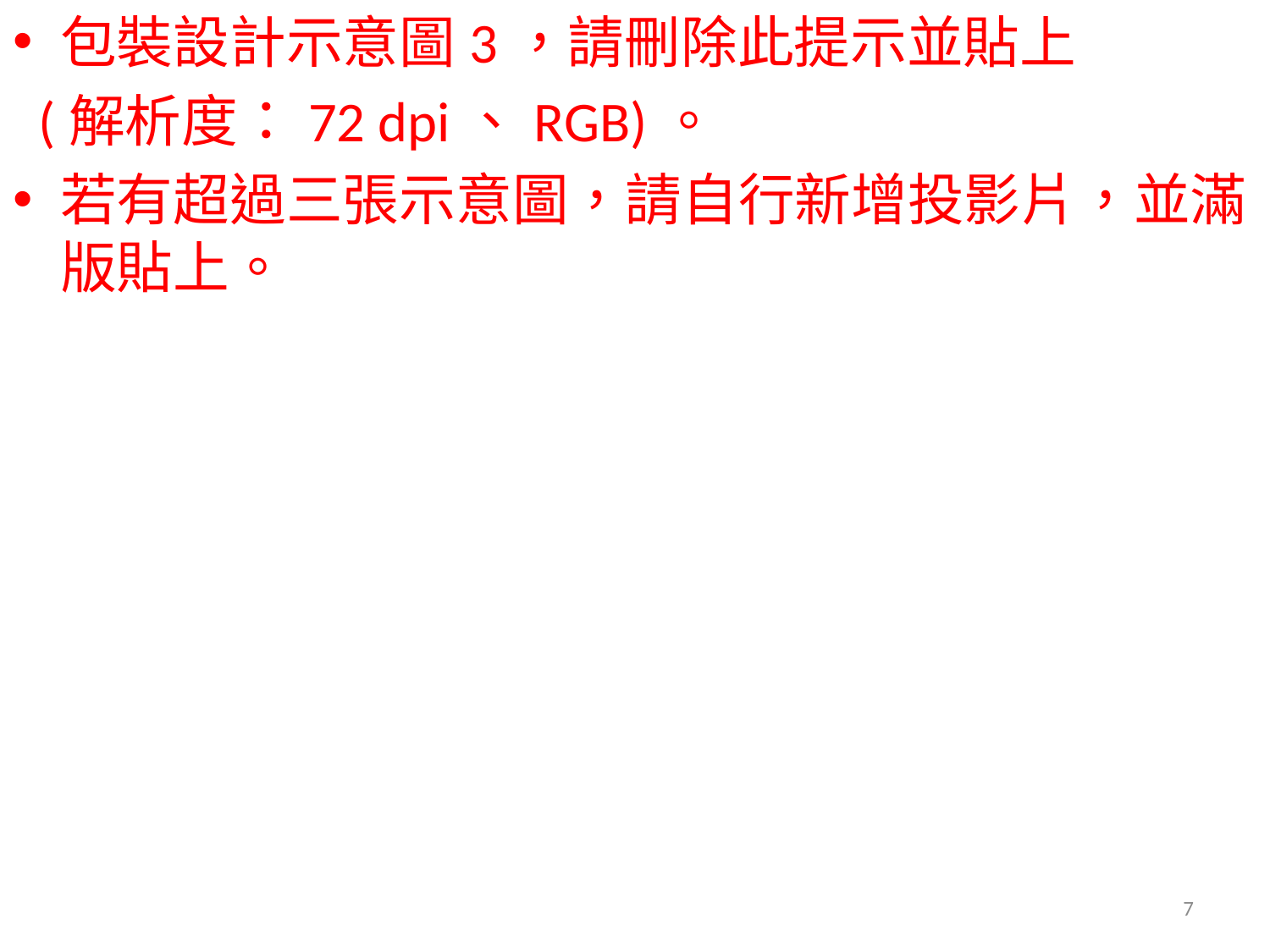

包裝設計示意圖3，請刪除此提示並貼上
  (解析度：72 dpi、RGB)。
若有超過三張示意圖，請自行新增投影片，並滿版貼上。

7